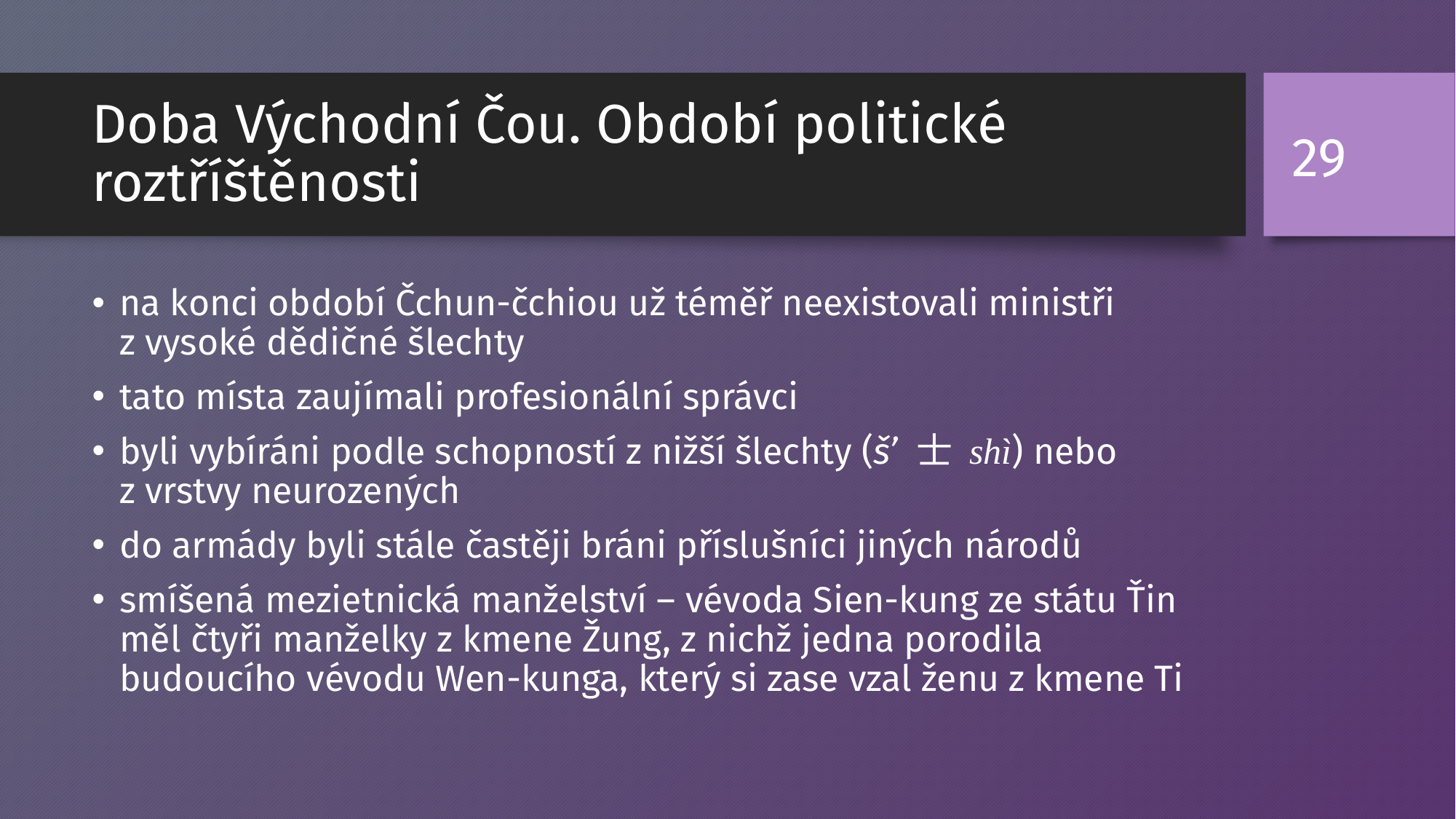

29
# Doba Východní Čou. Období politické roztříštěnosti
na konci období Čchun-čchiou už téměř neexistovali ministři z vysoké dědičné šlechty
tato místa zaujímali profesionální správci
byli vybíráni podle schopností z nižší šlechty (š’ 士 shì) nebo z vrstvy neurozených
do armády byli stále častěji bráni příslušníci jiných národů
smíšená mezietnická manželství – vévoda Sien-kung ze státu Ťin měl čtyři manželky z kmene Žung, z nichž jedna porodila budoucího vévodu Wen-kunga, který si zase vzal ženu z kmene Ti